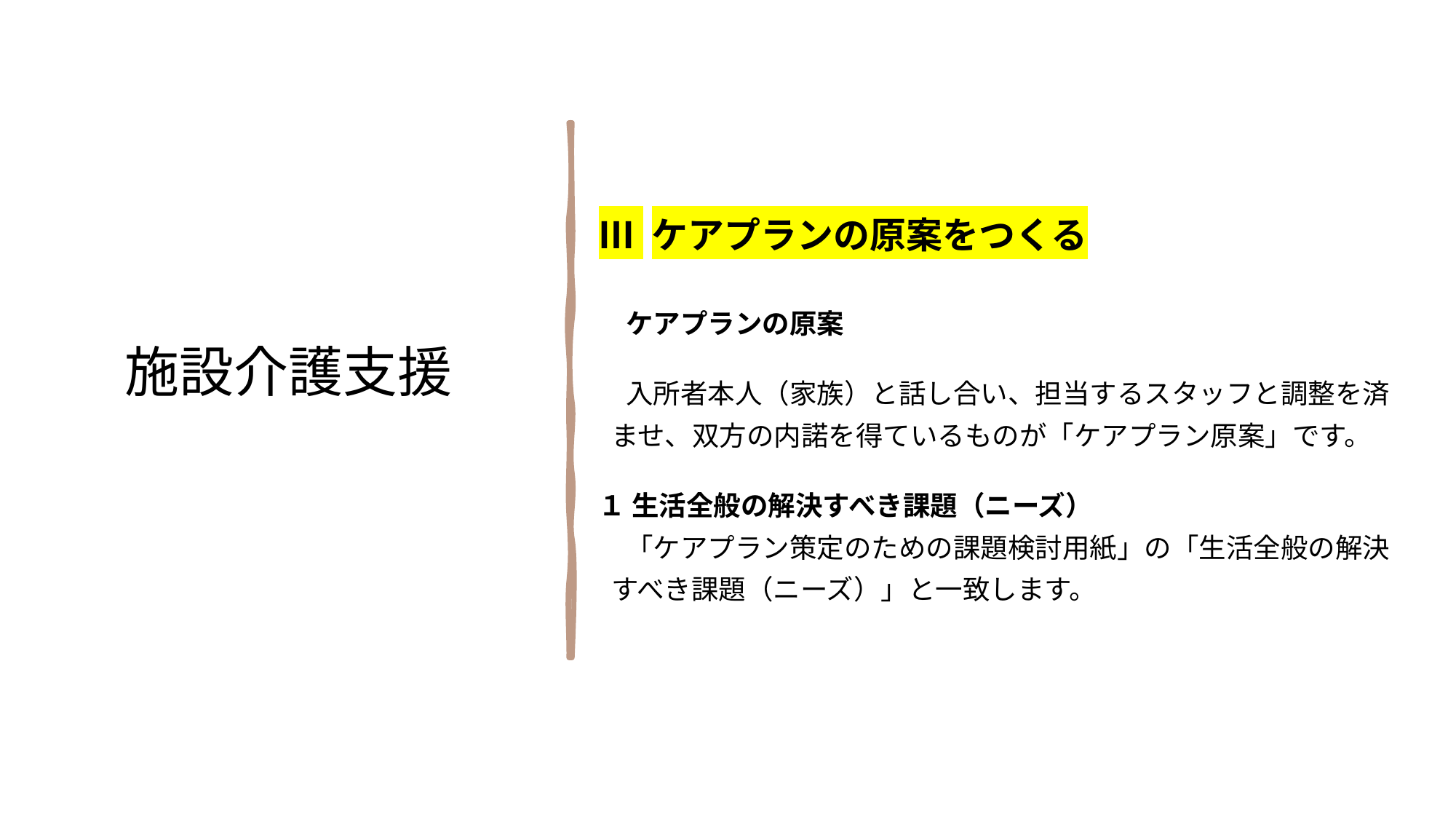

Ⅲ ケアプランの原案をつくる

　ケアプランの原案

　入所者本人（家族）と話し合い、担当するスタッフと調整を済
 ませ、双方の内諾を得ているものが「ケアプラン原案」です。

１ 生活全般の解決すべき課題（ニーズ）
　「ケアプラン策定のための課題検討用紙」の「生活全般の解決
 すべき課題（ニーズ）」と一致します。

施設介護支援